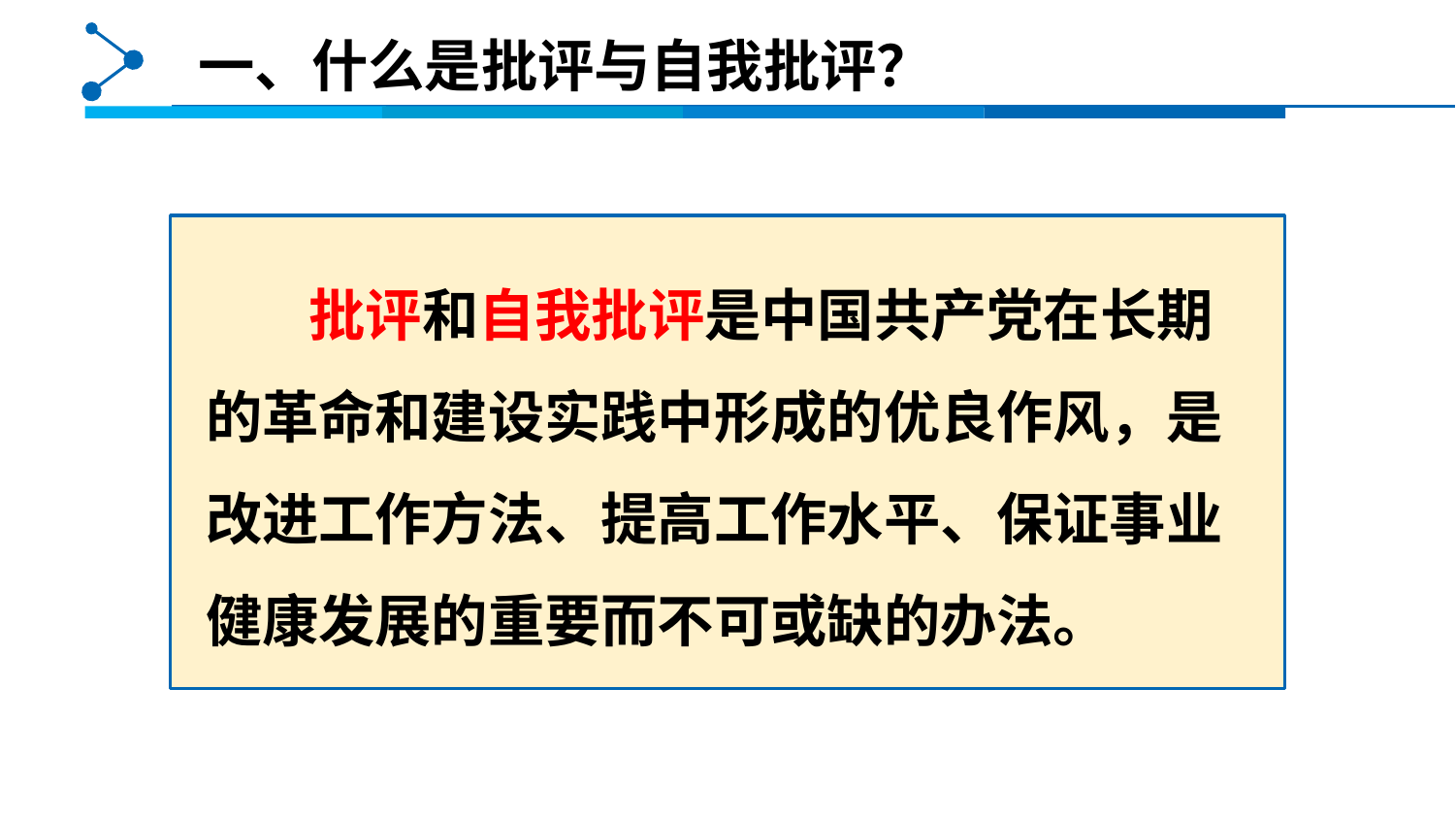

一、什么是批评与自我批评？

       批评和自我批评是中国共产党在长期的革命和建设实践中形成的优良作风，是改进工作方法、提高工作水平、保证事业健康发展的重要而不可或缺的办法。